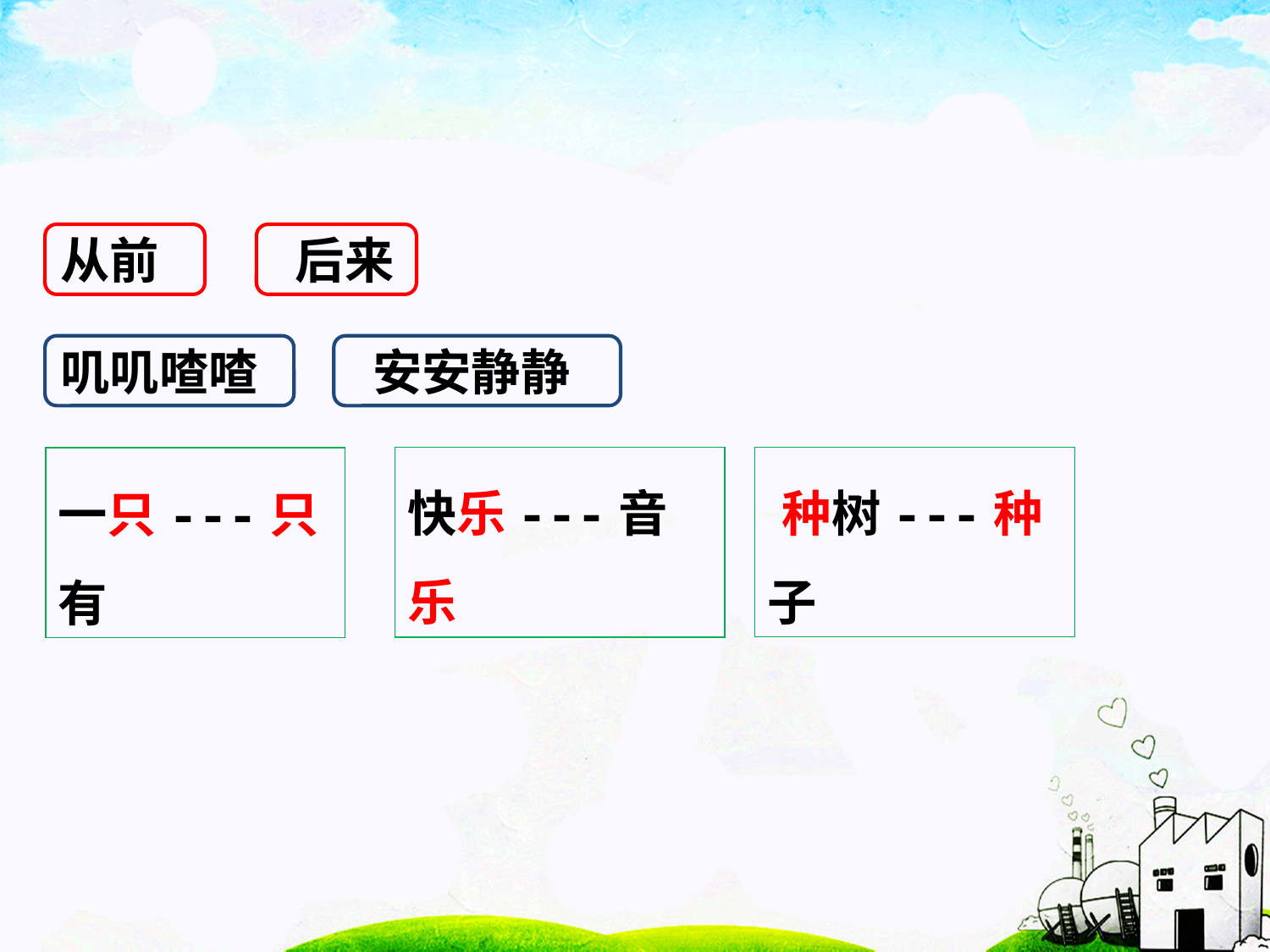

从前
 后来
叽叽喳喳
 安安静静
快乐---音乐
 种树---种子
一只---只有